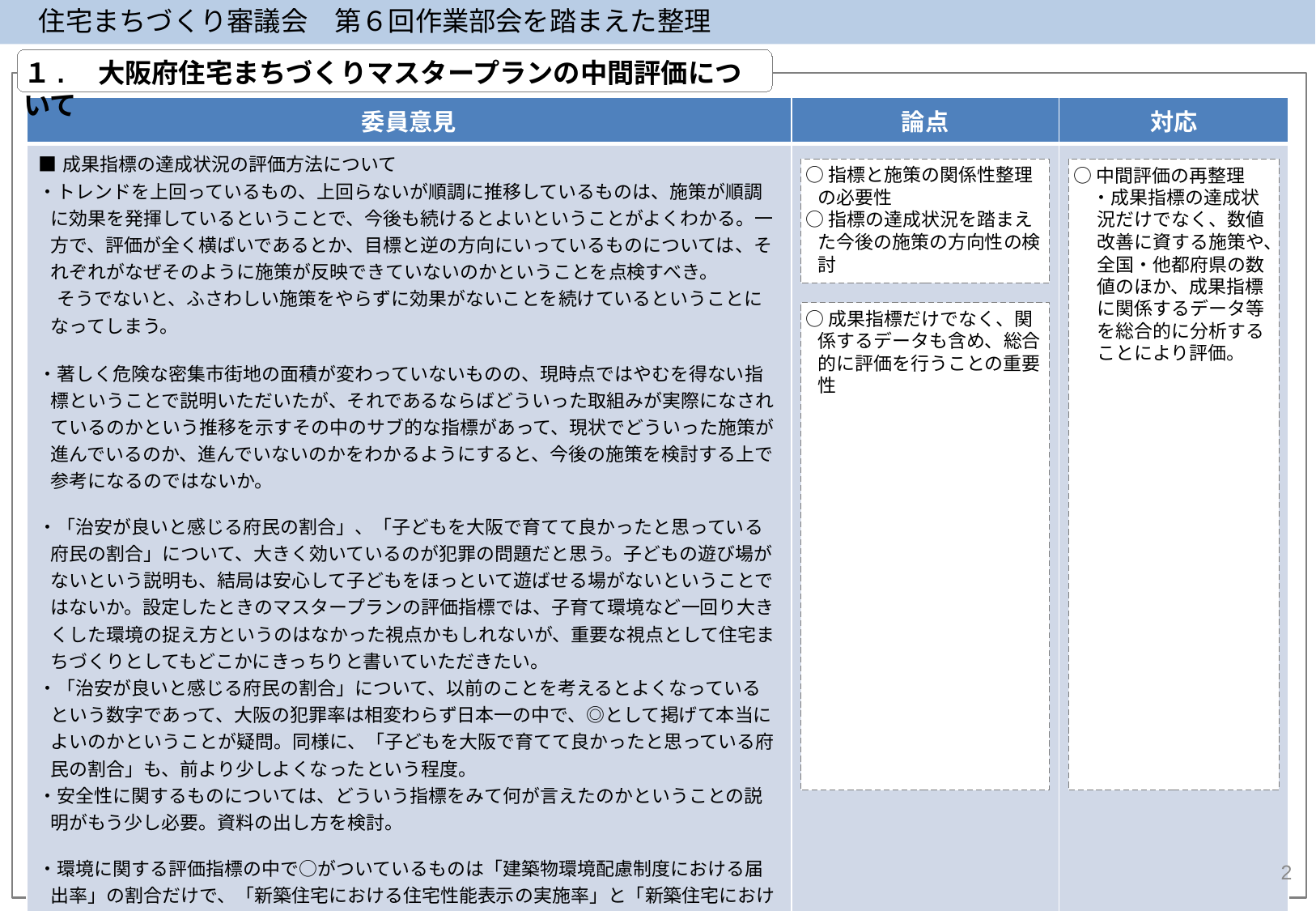

住宅まちづくり審議会　第６回作業部会を踏まえた整理
１.　大阪府住宅まちづくりマスタープランの中間評価について

| 委員意見 | 論点 | 対応 |
| --- | --- | --- |
| ■成果指標の達成状況の評価方法について ・トレンドを上回っているもの、上回らないが順調に推移しているものは、施策が順調に効果を発揮しているということで、今後も続けるとよいということがよくわかる。一方で、評価が全く横ばいであるとか、目標と逆の方向にいっているものについては、それぞれがなぜそのように施策が反映できていないのかということを点検すべき。 　そうでないと、ふさわしい施策をやらずに効果がないことを続けているということになってしまう。 ・著しく危険な密集市街地の面積が変わっていないものの、現時点ではやむを得ない指標ということで説明いただいたが、それであるならばどういった取組みが実際になされているのかという推移を示すその中のサブ的な指標があって、現状でどういった施策が進んでいるのか、進んでいないのかをわかるようにすると、今後の施策を検討する上で参考になるのではないか。 ・「治安が良いと感じる府民の割合」、「子どもを大阪で育てて良かったと思っている府民の割合」について、大きく効いているのが犯罪の問題だと思う。子どもの遊び場がないという説明も、結局は安心して子どもをほっといて遊ばせる場がないということではないか。設定したときのマスタープランの評価指標では、子育て環境など一回り大きくした環境の捉え方というのはなかった視点かもしれないが、重要な視点として住宅まちづくりとしてもどこかにきっちりと書いていただきたい。 ・「治安が良いと感じる府民の割合」について、以前のことを考えるとよくなっているという数字であって、大阪の犯罪率は相変わらず日本一の中で、◎として掲げて本当によいのかということが疑問。同様に、「子どもを大阪で育てて良かったと思っている府民の割合」も、前より少しよくなったという程度。 ・安全性に関するものについては、どういう指標をみて何が言えたのかということの説明がもう少し必要。資料の出し方を検討。 ・環境に関する評価指標の中で○がついているものは「建築物環境配慮制度における届出率」の割合だけで、「新築住宅における住宅性能表示の実施率」と「新築住宅における認定長期優良住宅の割合」がトレンドを下回っており達成できていない。優良な住宅を増やしていくという部分が足りていないということ。そういうことがわかるように記載できないか |  |  |
○指標と施策の関係性整理の必要性
○指標の達成状況を踏まえた今後の施策の方向性の検討

○中間評価の再整理
　・成果指標の達成状況だけでなく、数値改善に資する施策や、全国・他都府県の数値のほか、成果指標に関係するデータ等を総合的に分析することにより評価。

○成果指標だけでなく、関係するデータも含め、総合的に評価を行うことの重要性

2